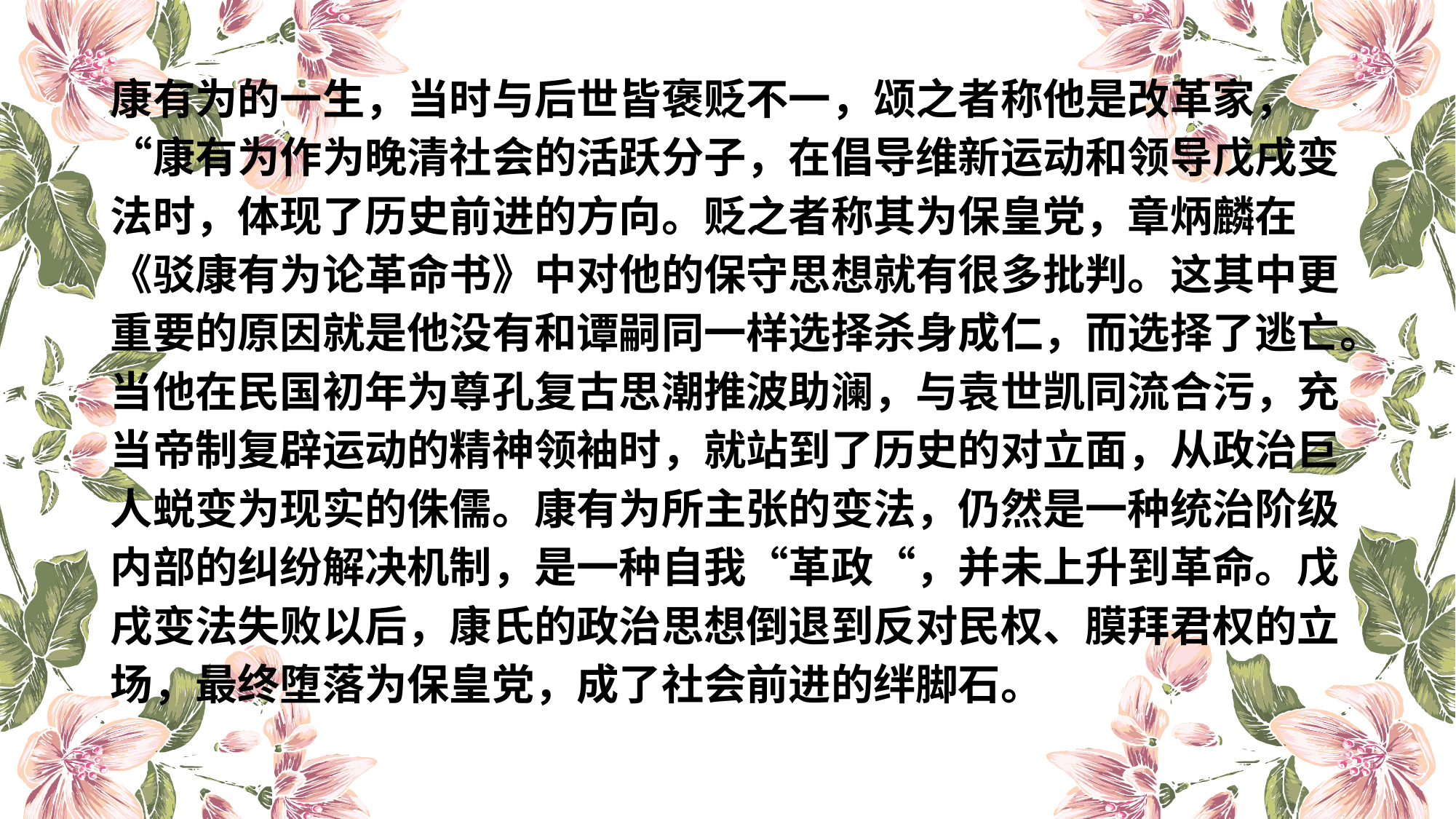

# 康有为的一生，当时与后世皆褒贬不一，颂之者称他是改革家，“康有为作为晚清社会的活跃分子，在倡导维新运动和领导戊戌变法时，体现了历史前进的方向。贬之者称其为保皇党，章炳麟在《驳康有为论革命书》中对他的保守思想就有很多批判。这其中更重要的原因就是他没有和谭嗣同一样选择杀身成仁，而选择了逃亡。当他在民国初年为尊孔复古思潮推波助澜，与袁世凯同流合污，充当帝制复辟运动的精神领袖时，就站到了历史的对立面，从政治巨人蜕变为现实的侏儒。康有为所主张的变法，仍然是一种统治阶级内部的纠纷解决机制，是一种自我“革政“，并未上升到革命。戊戌变法失败以后，康氏的政治思想倒退到反对民权、膜拜君权的立场，最终堕落为保皇党，成了社会前进的绊脚石。